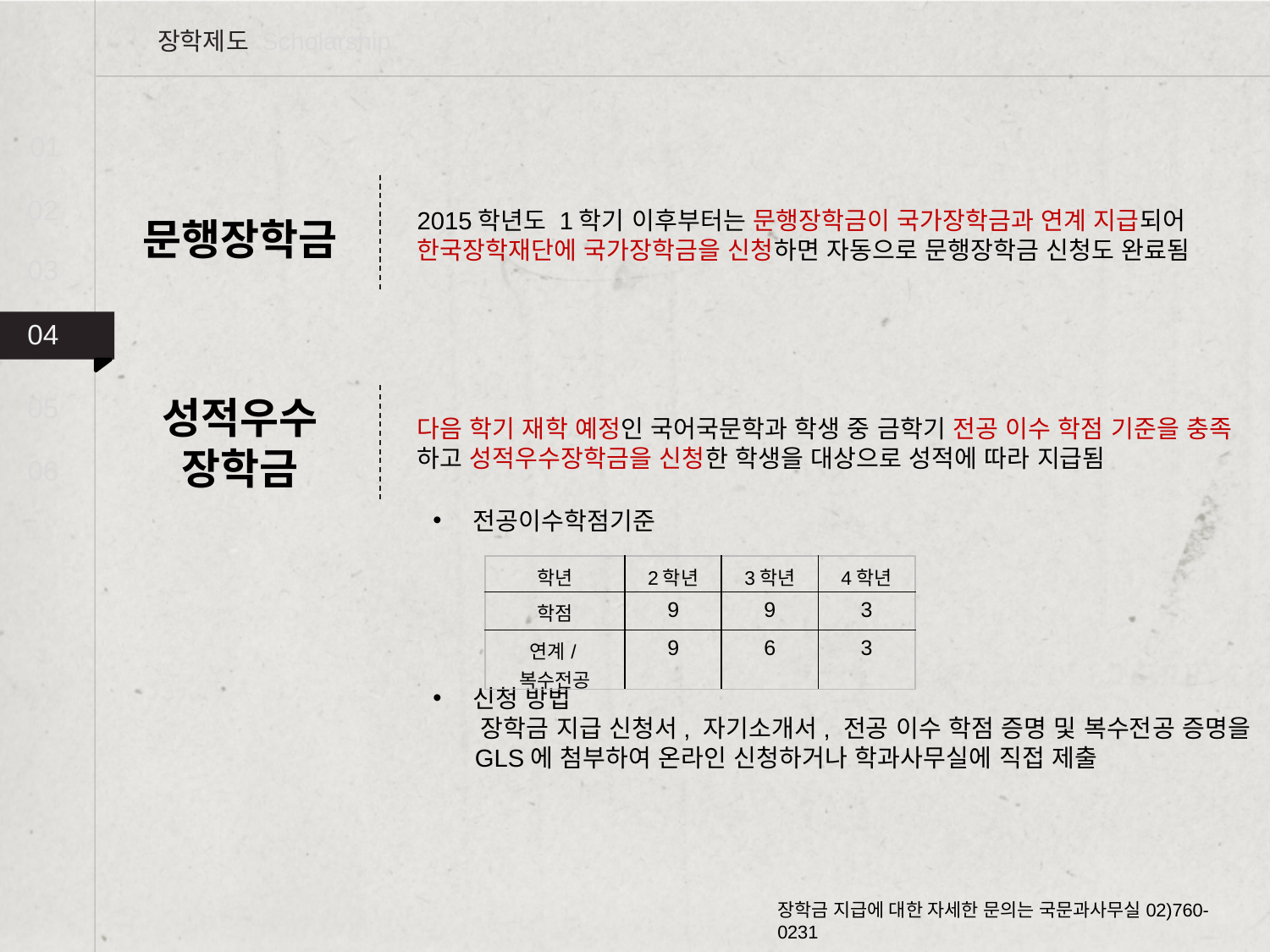

장학제도 Scholarship
01
02
2015학년도 1학기 이후부터는 문행장학금이 국가장학금과 연계 지급되어
한국장학재단에 국가장학금을 신청하면 자동으로 문행장학금 신청도 완료됨
문행장학금
03
04

05
성적우수
장학금
다음 학기 재학 예정인 국어국문학과 학생 중 금학기 전공 이수 학점 기준을 충족
하고 성적우수장학금을 신청한 학생을 대상으로 성적에 따라 지급됨
06
전공이수학점기준

신청 방법
      장학금 지급 신청서, 자기소개서, 전공 이수 학점 증명 및 복수전공 증명을
      GLS에 첨부하여 온라인 신청하거나 학과사무실에 직접 제출
| 학년 | 2학년 | 3학년 | 4학년 |
| --- | --- | --- | --- |
| 학점 | 9 | 9 | 3 |
| 연계/복수전공 | 9 | 6 | 3 |
장학금 지급에 대한 자세한 문의는 국문과사무실02)760-0231